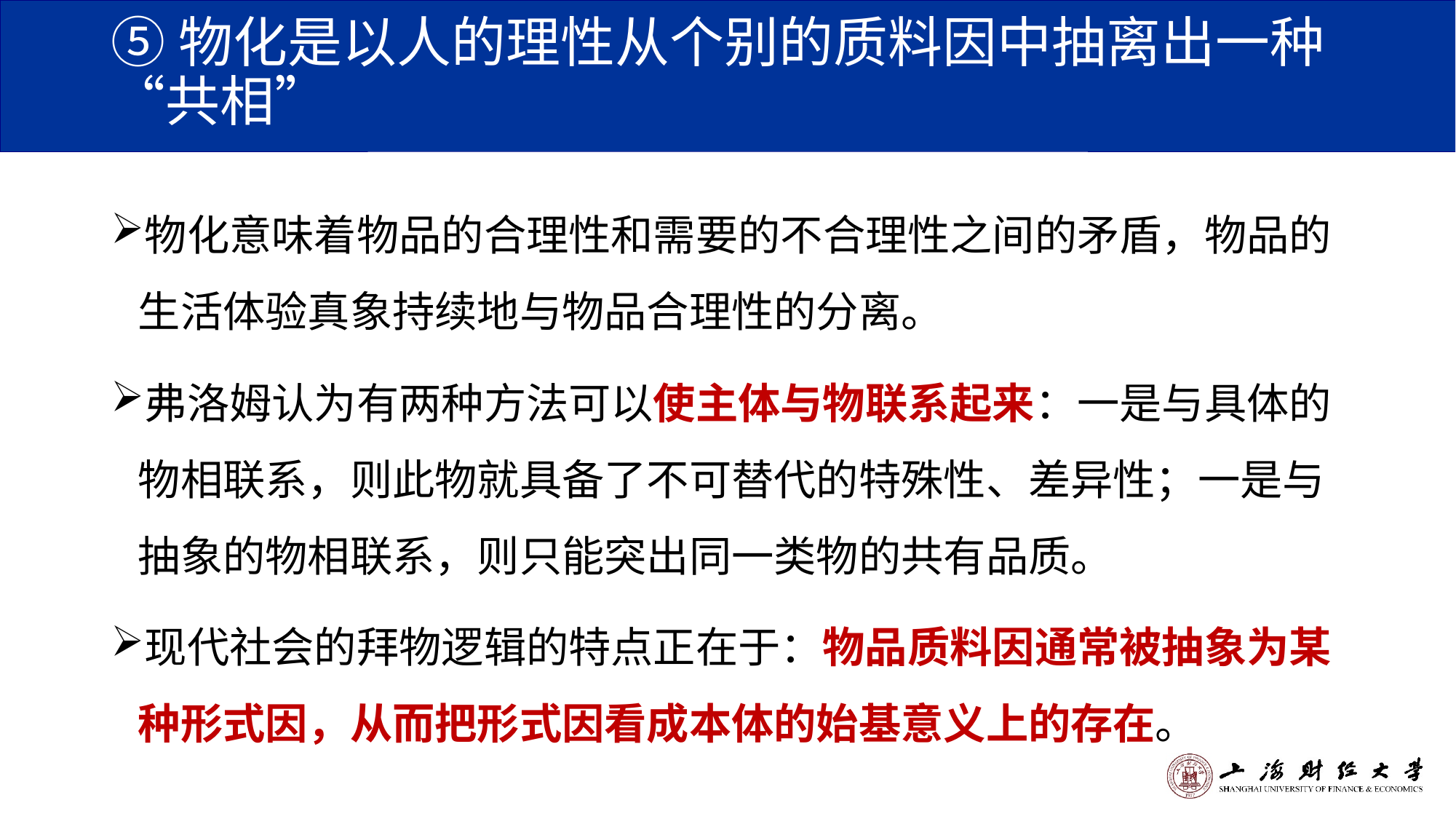

# ⑤物化是以人的理性从个别的质料因中抽离出一种“共相”
物化意味着物品的合理性和需要的不合理性之间的矛盾，物品的生活体验真象持续地与物品合理性的分离。
弗洛姆认为有两种方法可以使主体与物联系起来：一是与具体的物相联系，则此物就具备了不可替代的特殊性、差异性；一是与抽象的物相联系，则只能突出同一类物的共有品质。
现代社会的拜物逻辑的特点正在于：物品质料因通常被抽象为某种形式因，从而把形式因看成本体的始基意义上的存在。